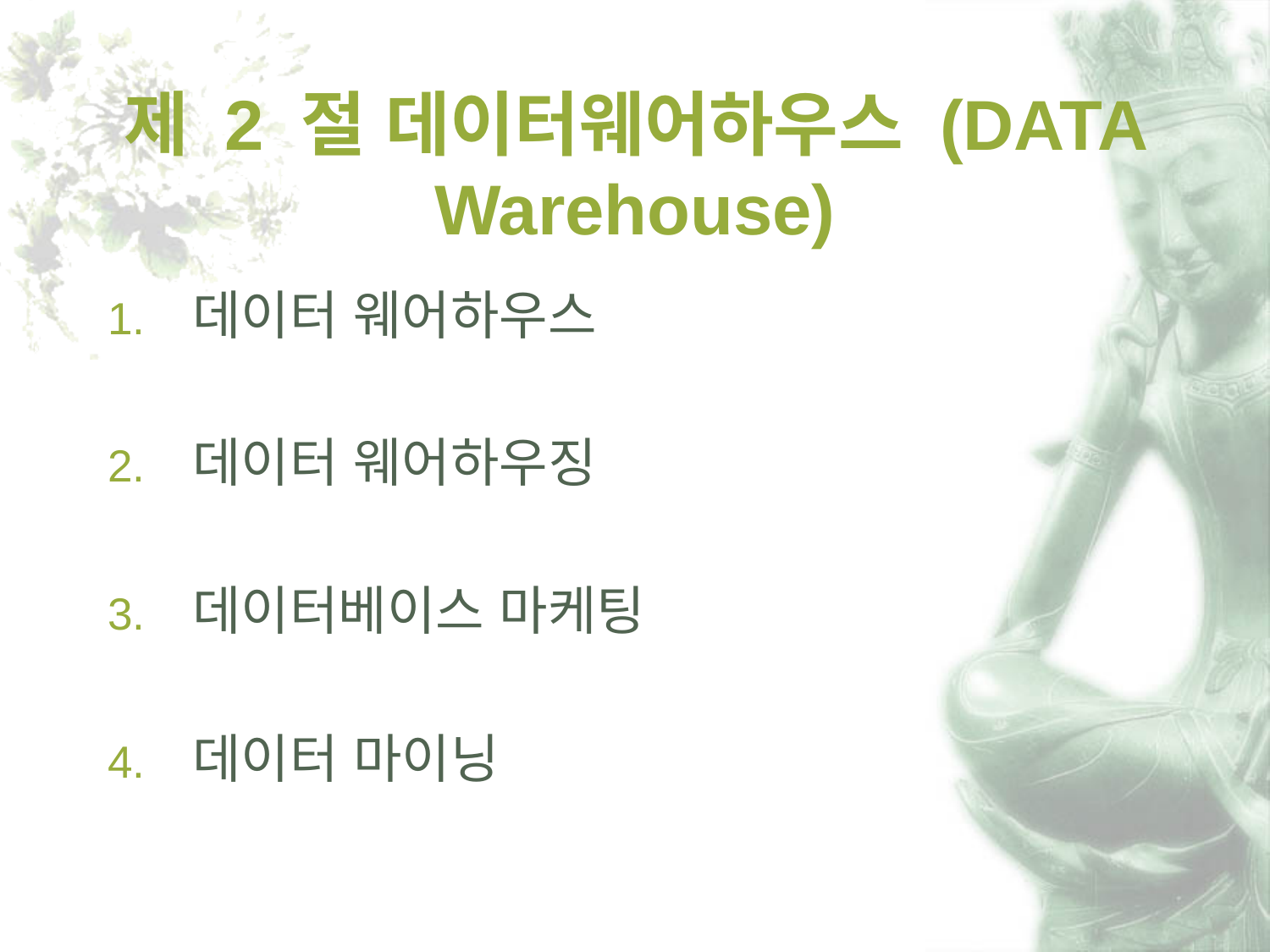

# 제 2 절 데이터웨어하우스 (DATA Warehouse)
데이터 웨어하우스

데이터 웨어하우징

데이터베이스 마케팅

데이터 마이닝